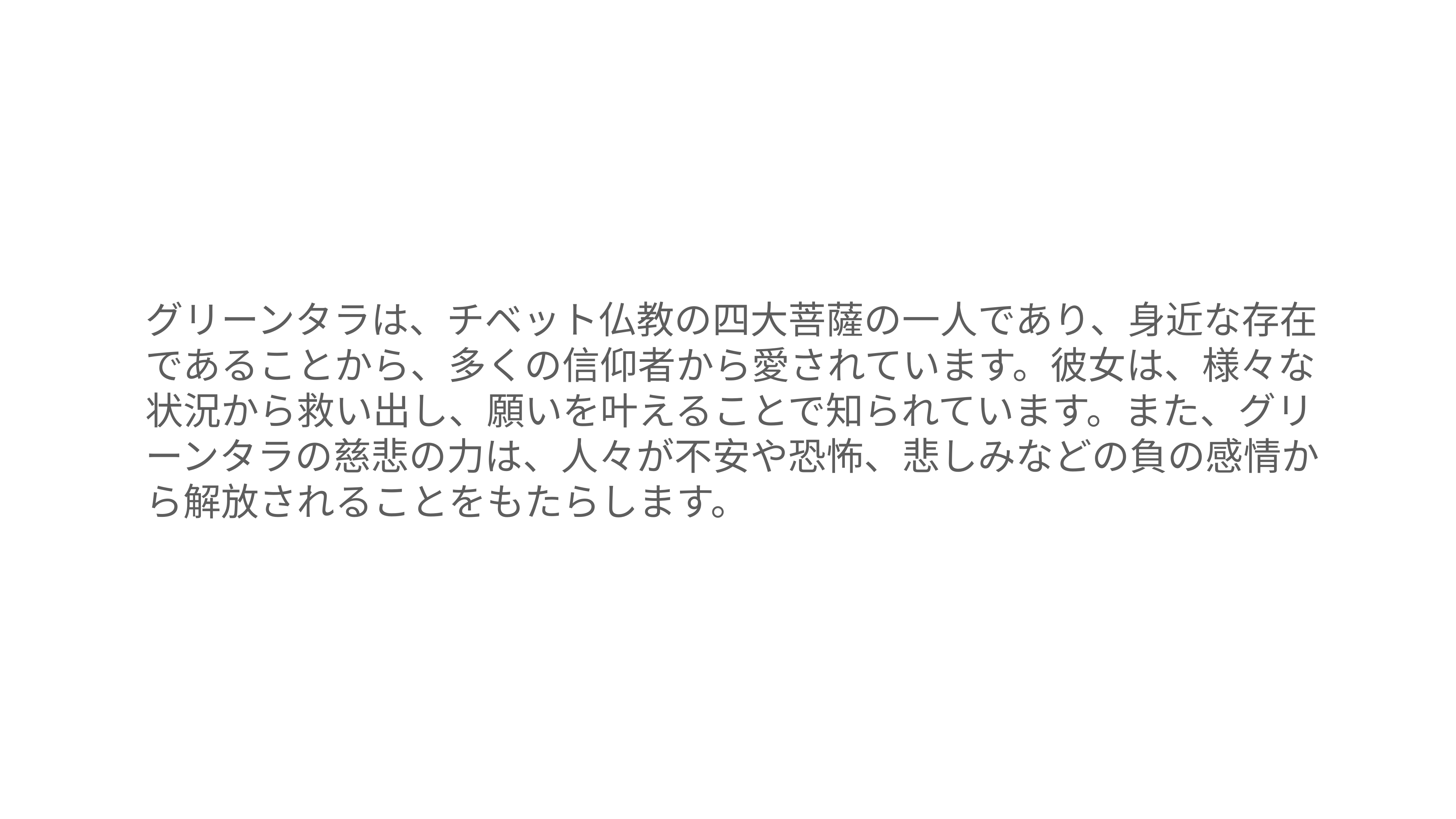

グリーンタラは、チベット仏教の四大菩薩の一人であり、身近な存在であることから、多くの信仰者から愛されています。彼女は、様々な状況から救い出し、願いを叶えることで知られています。また、グリーンタラの慈悲の力は、人々が不安や恐怖、悲しみなどの負の感情から解放されることをもたらします。